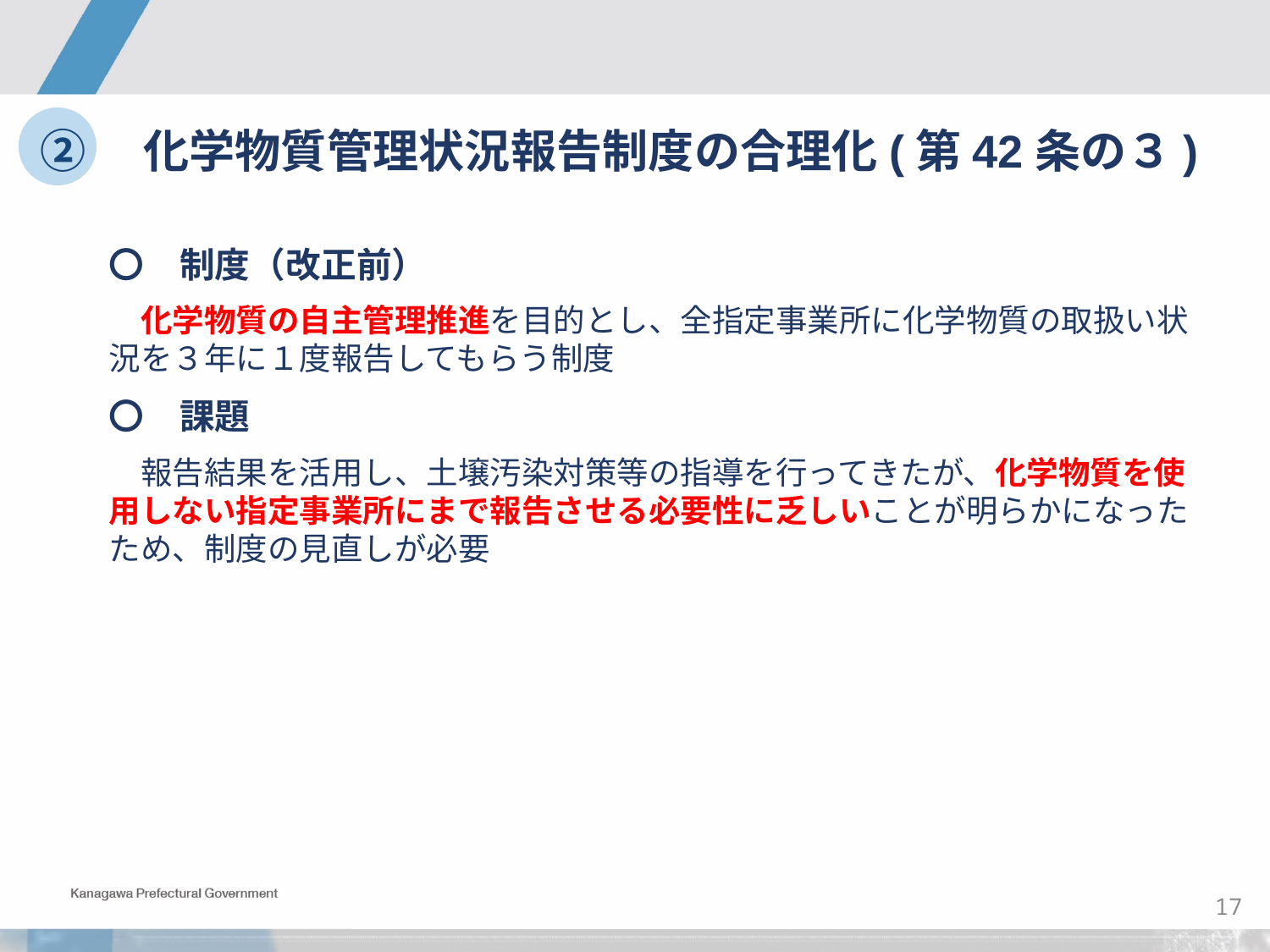

②　化学物質管理状況報告制度の合理化(第42条の３)
〇　制度（改正前）
　化学物質の自主管理推進を目的とし、全指定事業所に化学物質の取扱い状況を３年に１度報告してもらう制度
〇　課題
　報告結果を活用し、土壌汚染対策等の指導を行ってきたが、化学物質を使用しない指定事業所にまで報告させる必要性に乏しいことが明らかになったため、制度の見直しが必要
17